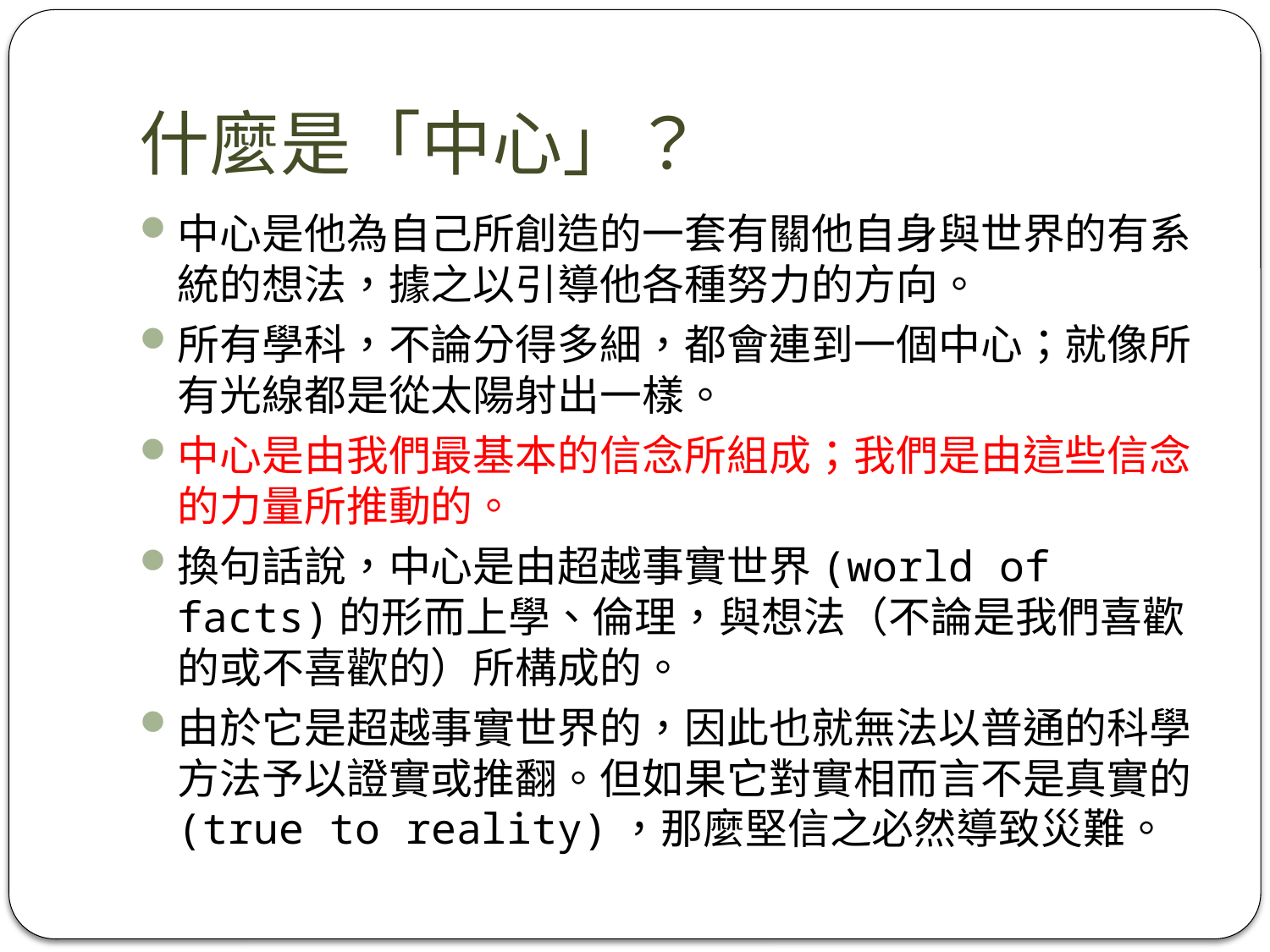

# 什麼是「中心」？
中心是他為自己所創造的一套有關他自身與世界的有系統的想法，據之以引導他各種努力的方向。
所有學科，不論分得多細，都會連到一個中心；就像所有光線都是從太陽射出一樣。
中心是由我們最基本的信念所組成；我們是由這些信念的力量所推動的。
換句話說，中心是由超越事實世界(world of facts)的形而上學、倫理，與想法（不論是我們喜歡的或不喜歡的）所構成的。
由於它是超越事實世界的，因此也就無法以普通的科學方法予以證實或推翻。但如果它對實相而言不是真實的(true to reality)，那麼堅信之必然導致災難。